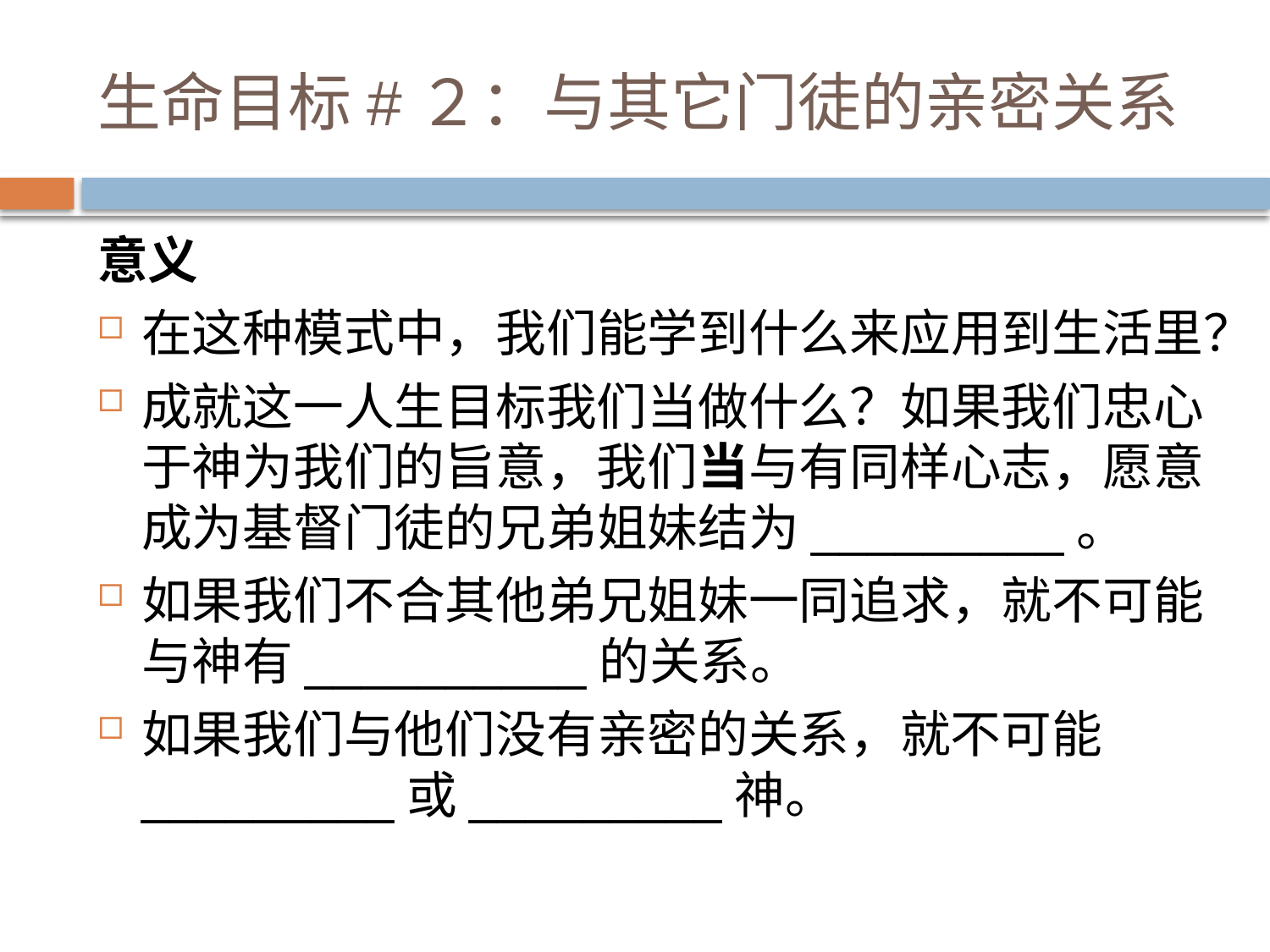

# 生命目标#２：与其它门徒的亲密关系
意义
在这种模式中，我们能学到什么来应用到生活里？
成就这一人生目标我们当做什么？如果我们忠心于神为我们的旨意，我们当与有同样心志，愿意成为基督门徒的兄弟姐妹结为_________。
如果我们不合其他弟兄姐妹一同追求，就不可能与神有__________的关系。
如果我们与他们没有亲密的关系，就不可能_________或_________神。